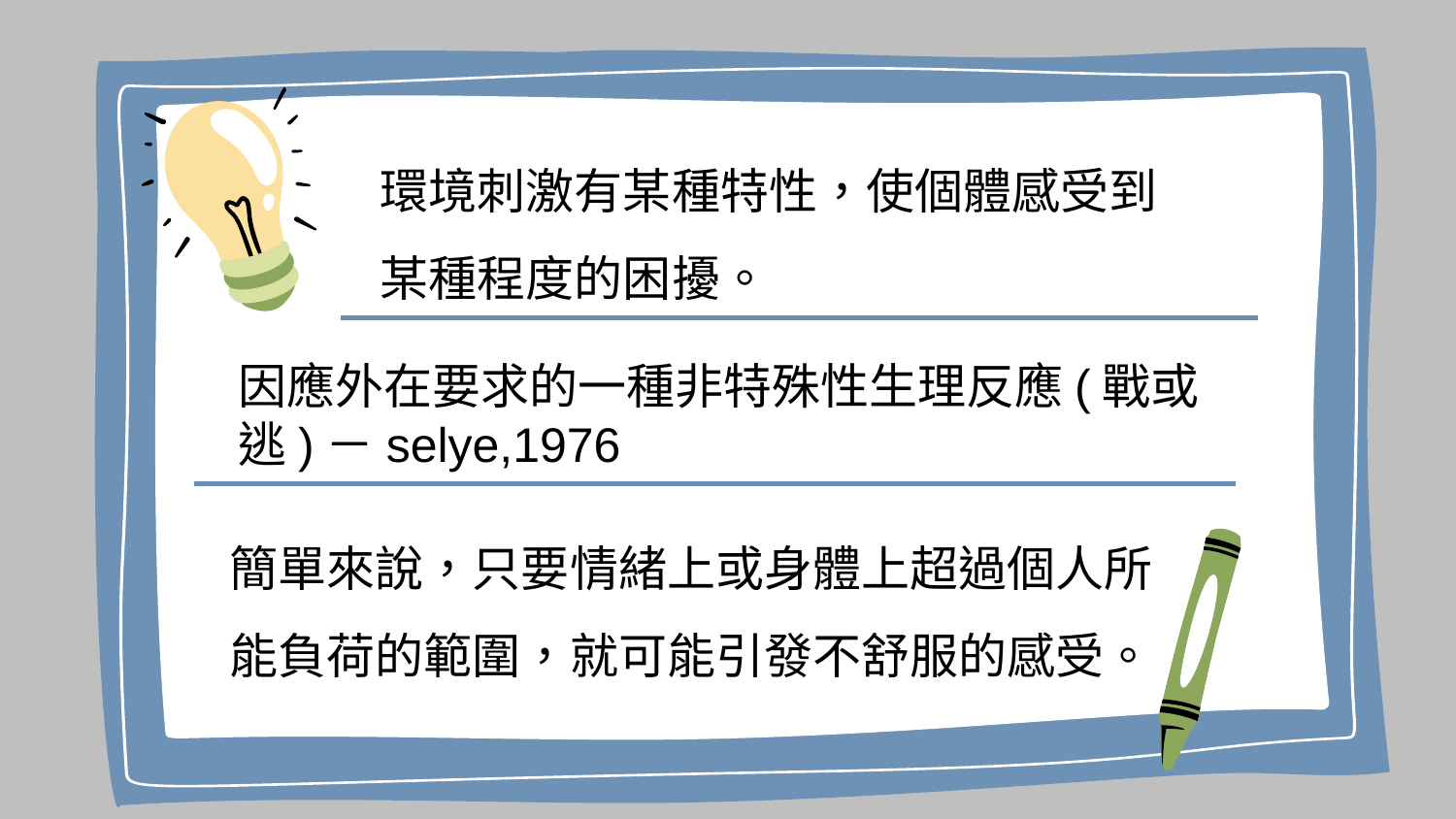

環境刺激有某種特性，使個體感受到某種程度的困擾。
因應外在要求的一種非特殊性生理反應(戰或逃)－selye,1976
簡單來說，只要情緒上或身體上超過個人所能負荷的範圍，就可能引發不舒服的感受。